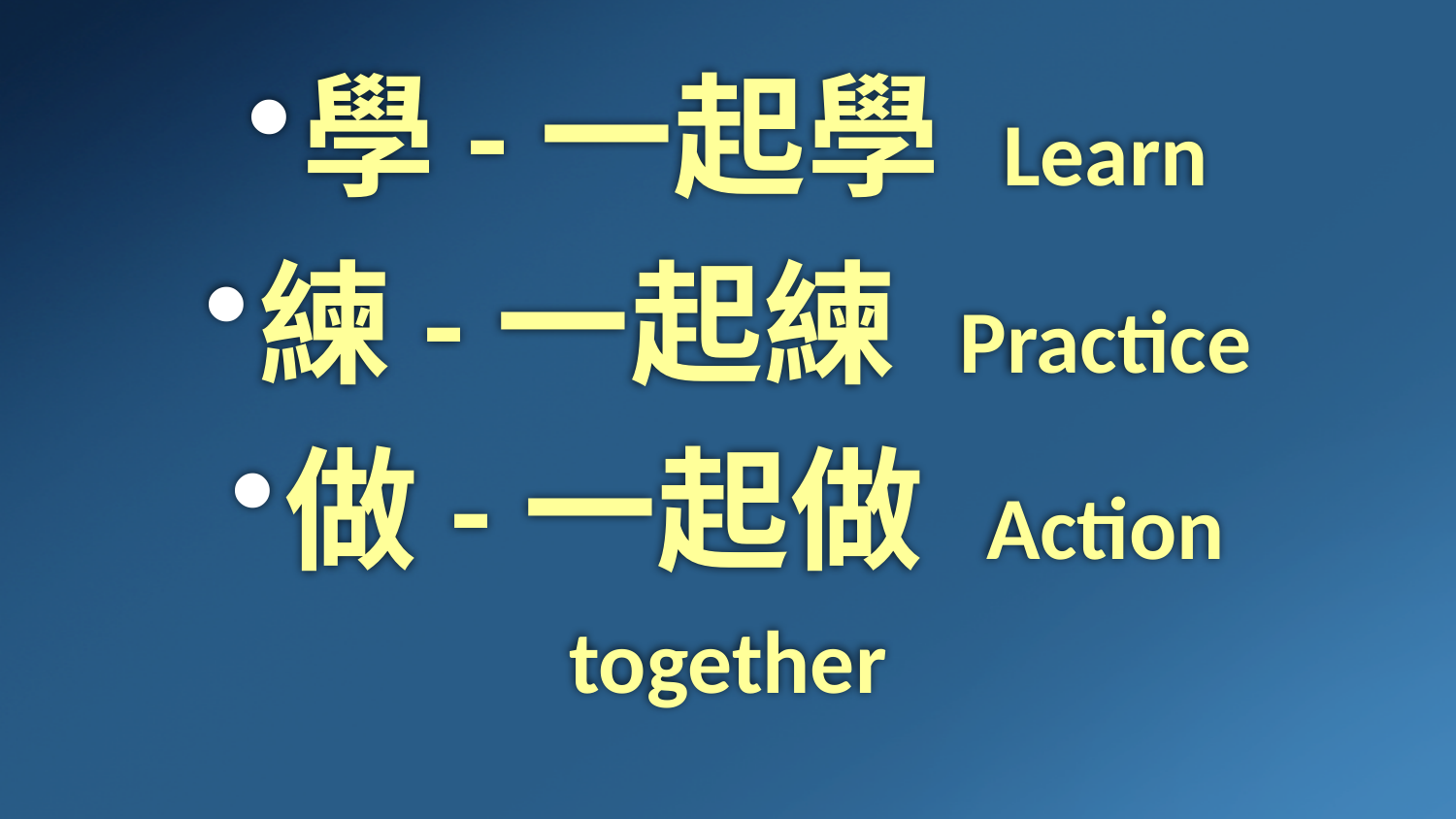

學-一起學 Learn
練-一起練 Practice
做-一起做 Action
together